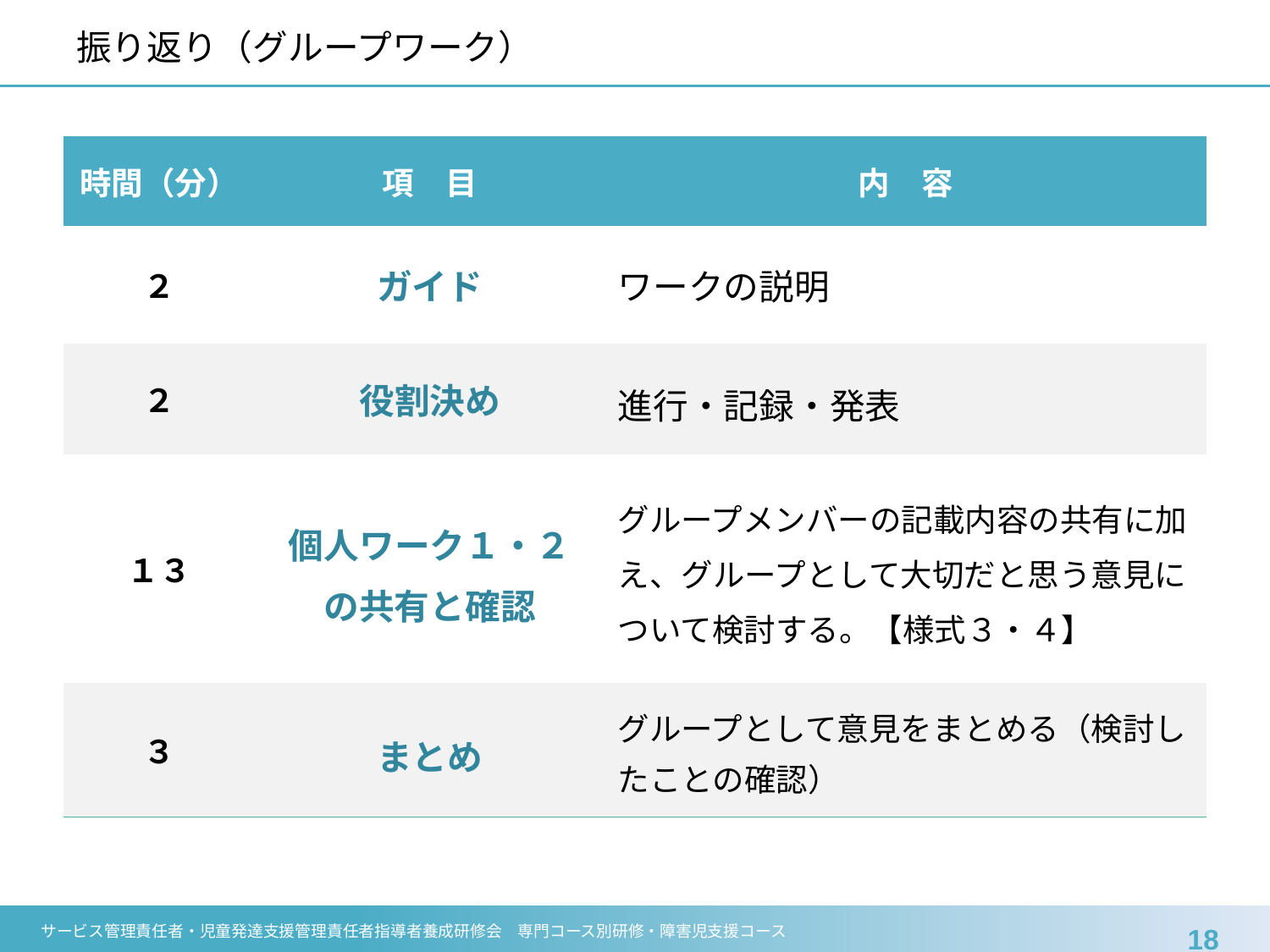

# 振り返り（グループワーク）
| 時間（分） | 項　目 | 内　容 |
| --- | --- | --- |
| ２ | ガイド | ワークの説明 |
| ２ | 役割決め | 進行・記録・発表 |
| １３ | 個人ワーク１・２ の共有と確認 | グループメンバーの記載内容の共有に加え、グループとして大切だと思う意見について検討する。【様式３・４】 |
| ３ | まとめ | グループとして意見をまとめる（検討したことの確認） |